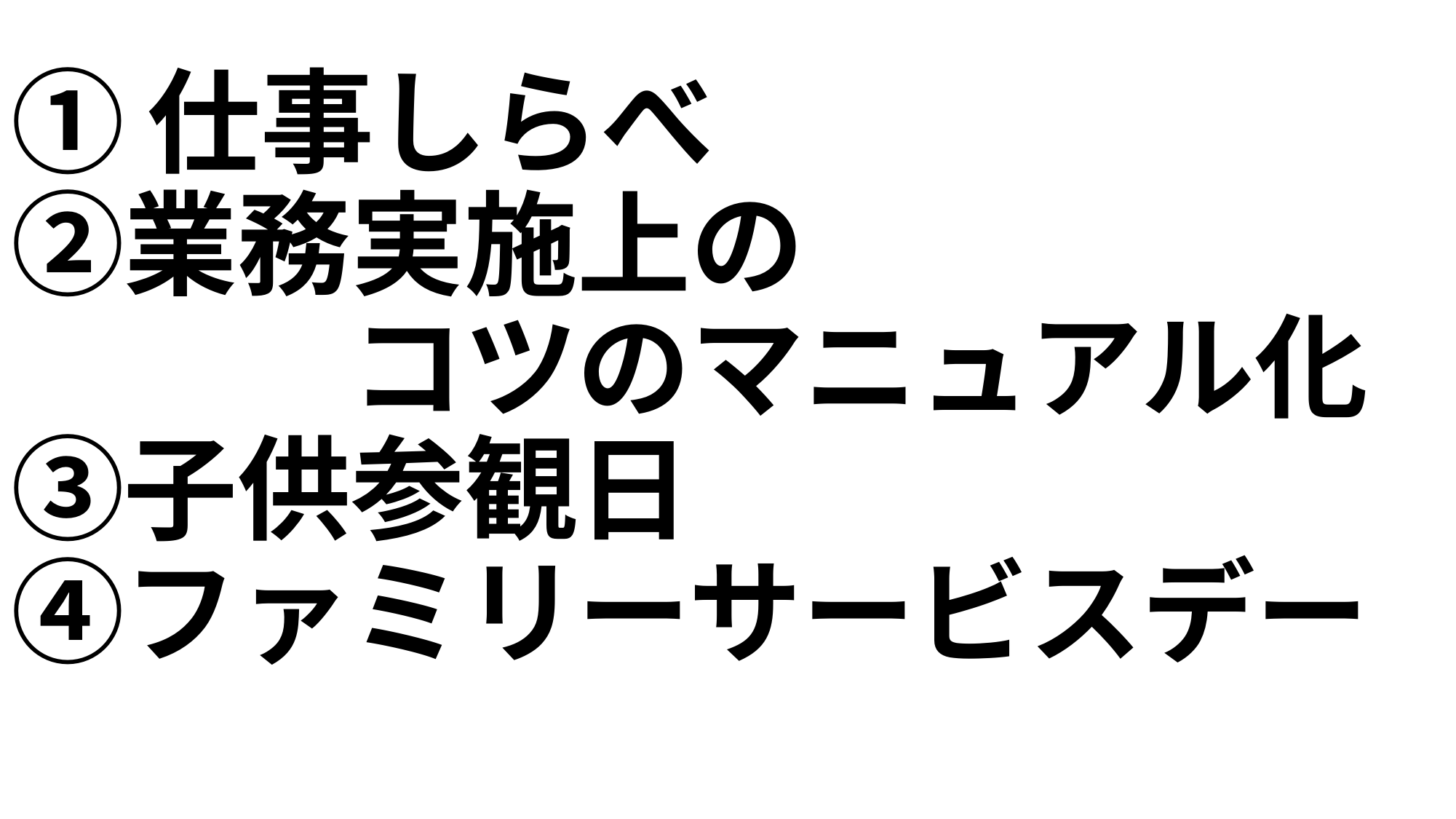

# ①仕事しらべ　 ②業務実施上の 　　　コツのマニュアル化 ③子供参観日 ④ファミリーサービスデー